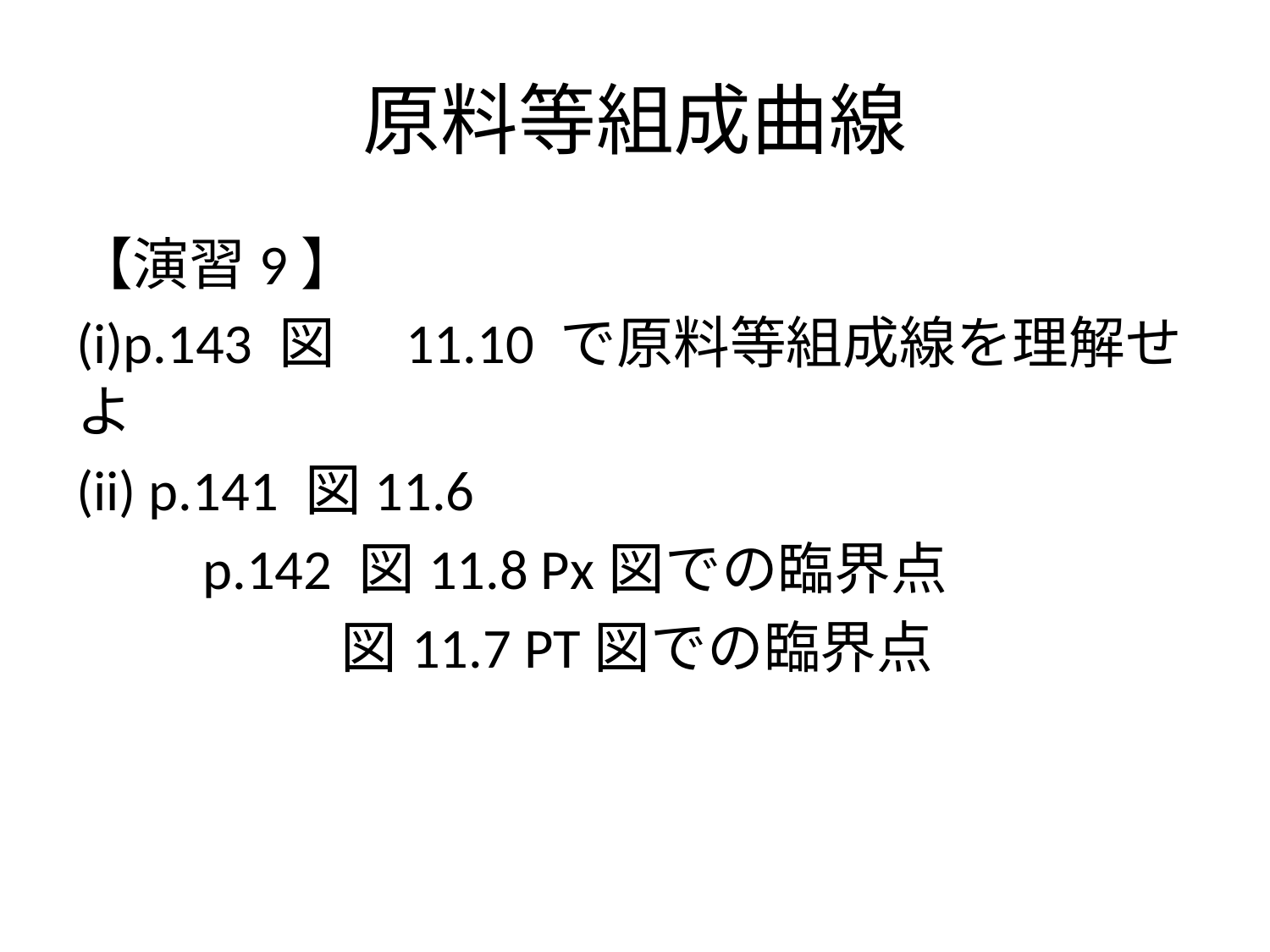

# 原料等組成曲線
【演習9】
(i)p.143 図　11.10 で原料等組成線を理解せよ
(ii) p.141 図11.6
　　p.142 図11.8 Px図での臨界点
　　            図11.7 PT図での臨界点